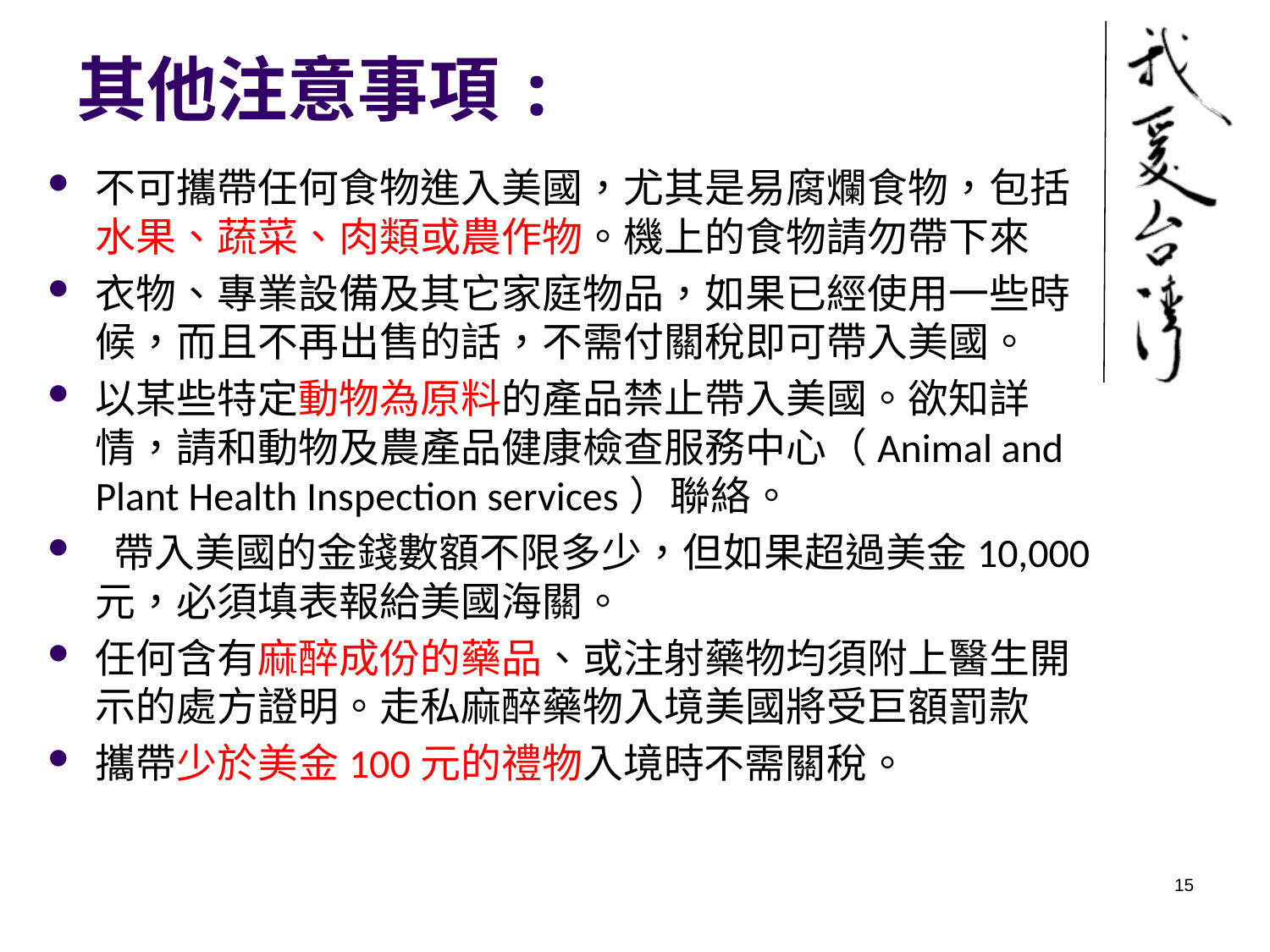

# 其他注意事項:
不可攜帶任何食物進入美國，尤其是易腐爛食物，包括水果、蔬菜、肉類或農作物。機上的食物請勿帶下來
衣物、專業設備及其它家庭物品，如果已經使用一些時候，而且不再出售的話，不需付關稅即可帶入美國。
以某些特定動物為原料的產品禁止帶入美國。欲知詳情，請和動物及農產品健康檢查服務中心（Animal and Plant Health Inspection services）聯絡。
 帶入美國的金錢數額不限多少，但如果超過美金10,000元，必須填表報給美國海關。
任何含有麻醉成份的藥品、或注射藥物均須附上醫生開示的處方證明。走私麻醉藥物入境美國將受巨額罰款
攜帶少於美金100元的禮物入境時不需關稅。
15